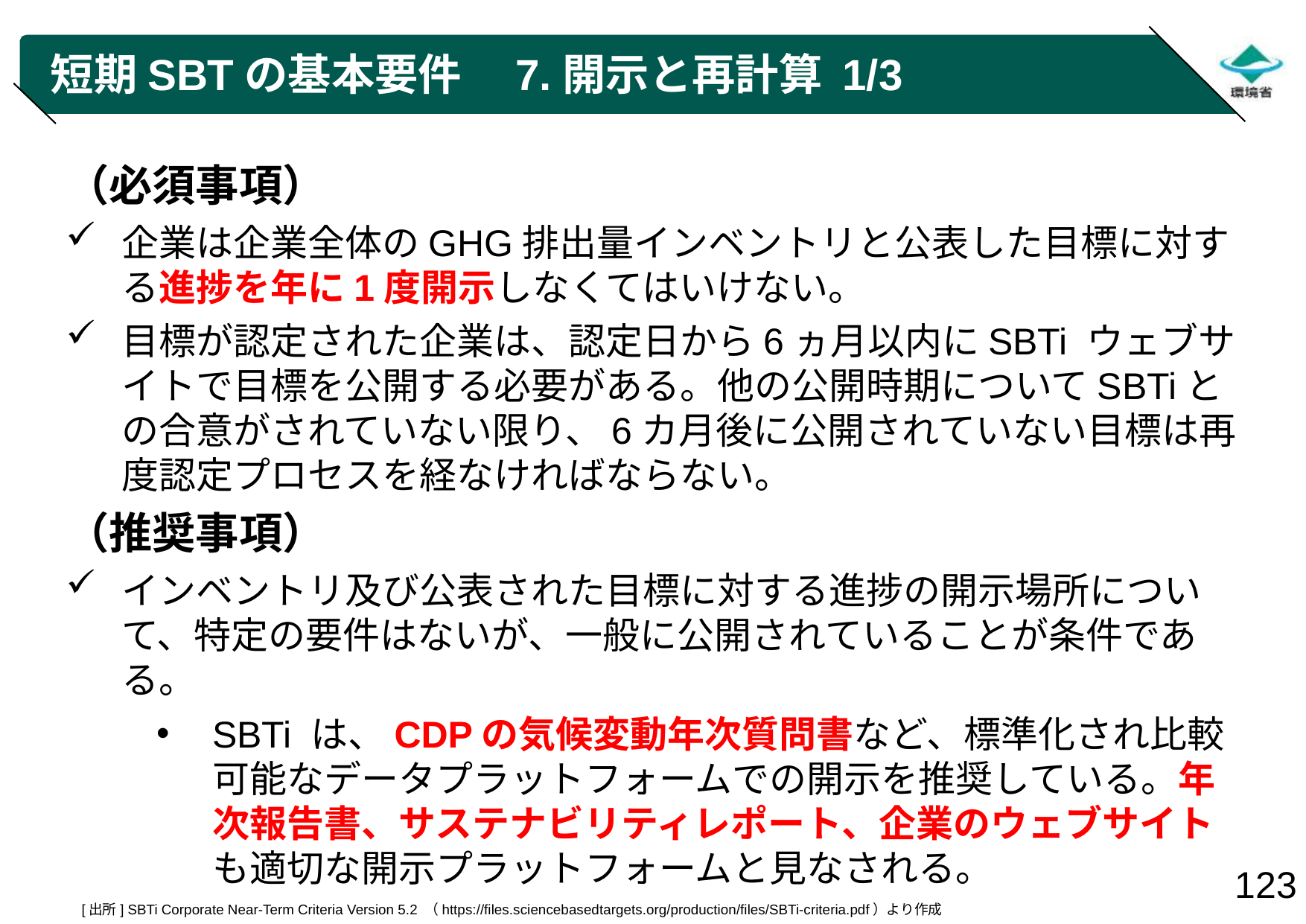

# 短期SBTの基本要件　7.開示と再計算 1/3
（必須事項）
企業は企業全体のGHG排出量インベントリと公表した目標に対する進捗を年に1度開示しなくてはいけない。
目標が認定された企業は、認定日から6ヵ月以内にSBTi ウェブサイトで目標を公開する必要がある。他の公開時期についてSBTiとの合意がされていない限り、6カ月後に公開されていない目標は再度認定プロセスを経なければならない。
（推奨事項）
インベントリ及び公表された目標に対する進捗の開示場所について、特定の要件はないが、一般に公開されていることが条件である。
SBTi は、CDPの気候変動年次質問書など、標準化され比較可能なデータプラットフォームでの開示を推奨している。年次報告書、サステナビリティレポート、企業のウェブサイトも適切な開示プラットフォームと見なされる。
[出所] SBTi Corporate Near-Term Criteria Version 5.2 （https://files.sciencebasedtargets.org/production/files/SBTi-criteria.pdf）より作成